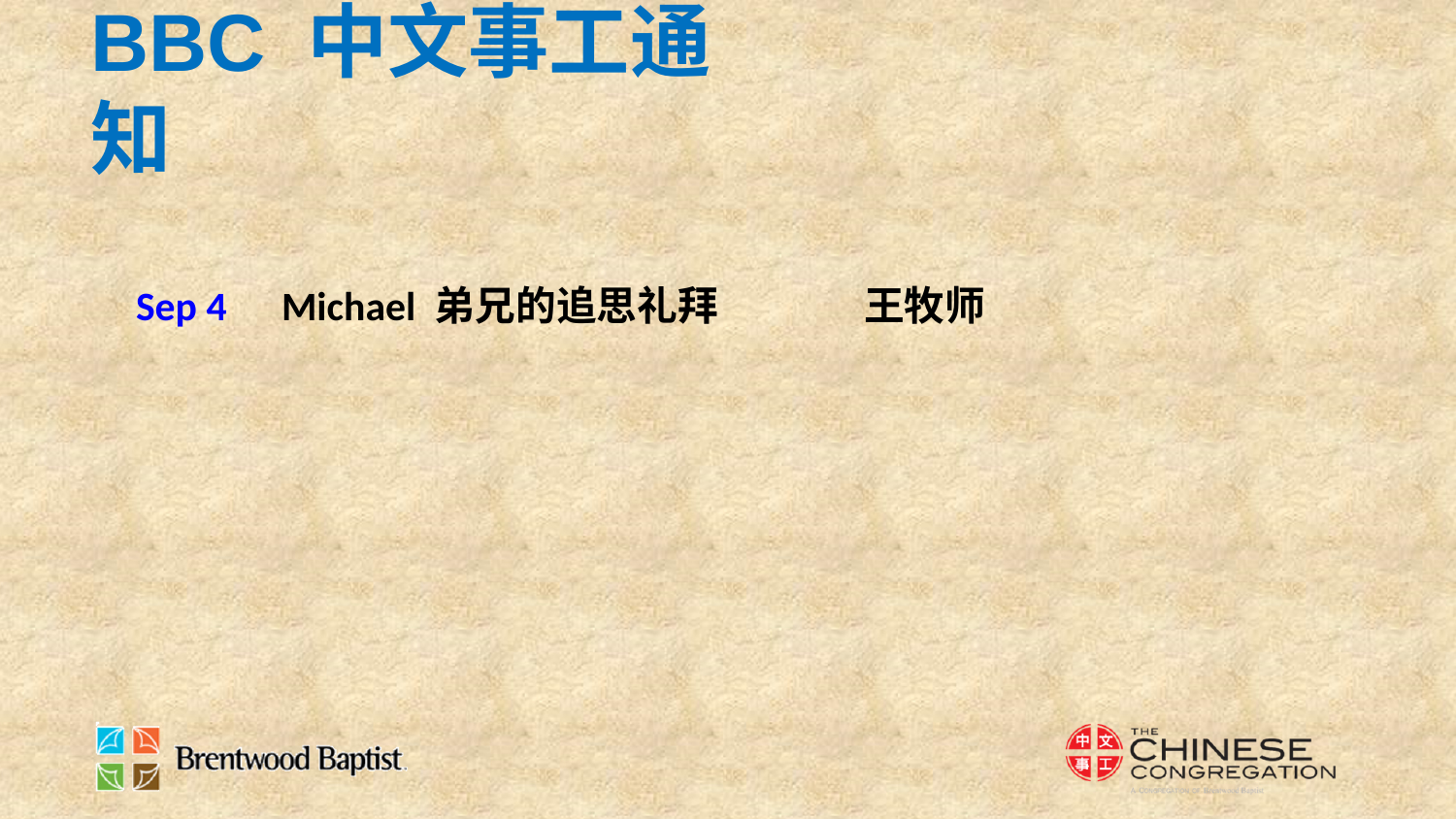

BBC 中文事工通知

Sep 4	Michael 弟兄的追思礼拜	王牧师